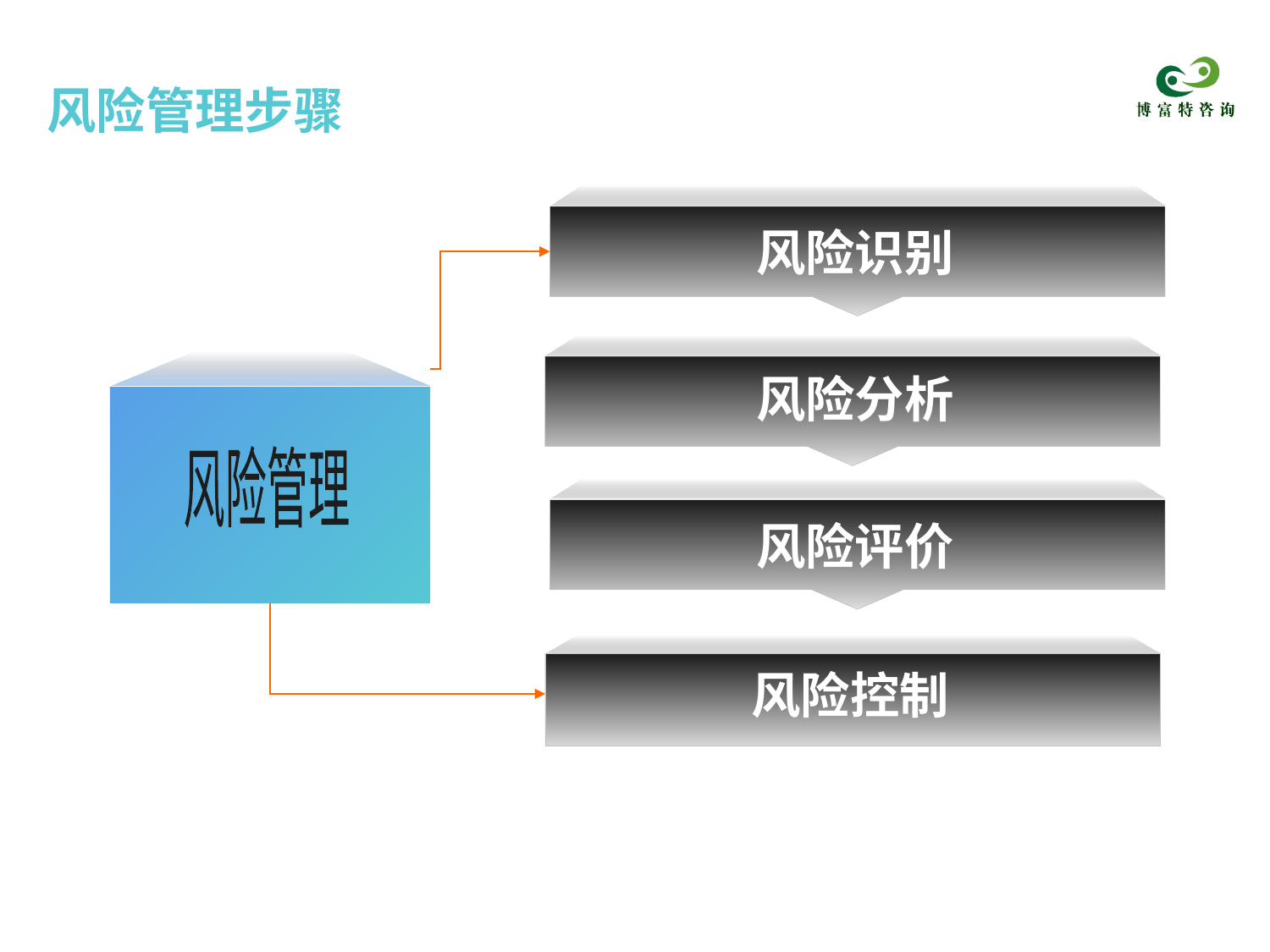

# 风险管理步骤

风险识别

风险分析
风险管理

风险评价

风险控制
更多企业PPT模板免费下载，尽在www.glzy8.com管理资源吧！